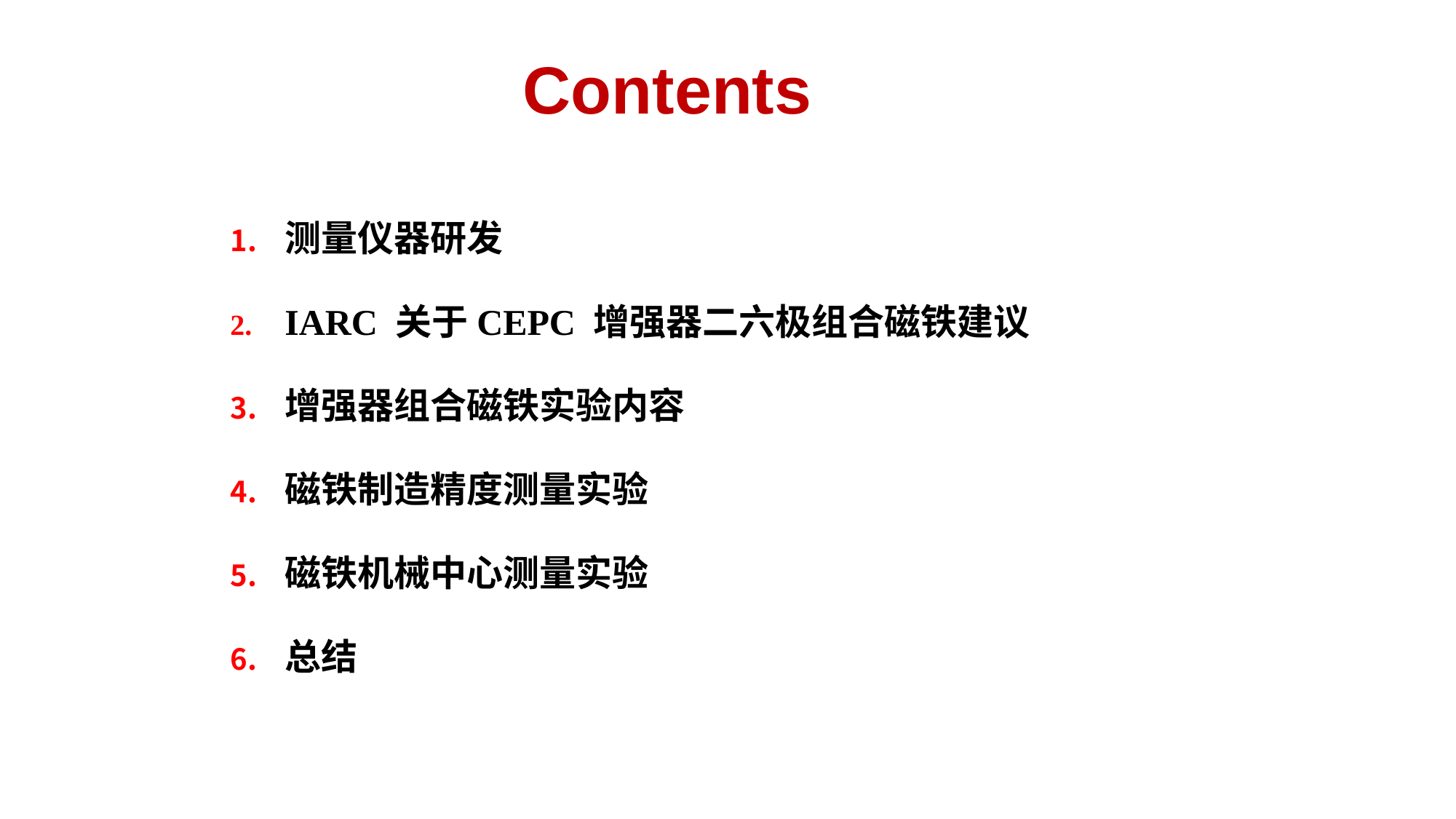

# Contents
测量仪器研发
IARC 关于CEPC 增强器二六极组合磁铁建议
增强器组合磁铁实验内容
磁铁制造精度测量实验
磁铁机械中心测量实验
总结